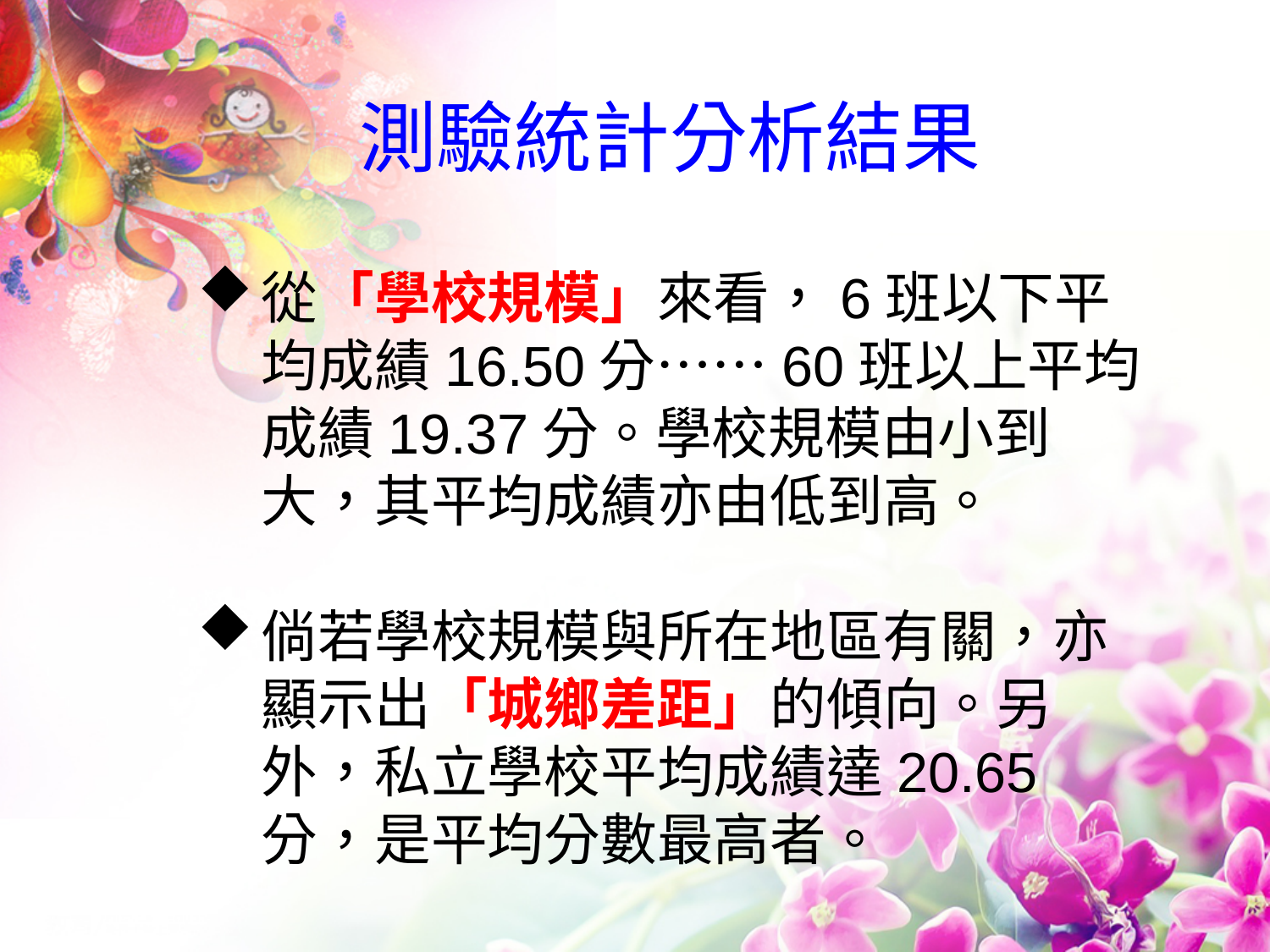

# 測驗統計分析結果
從「學校規模」來看，6班以下平均成績16.50分……60班以上平均成績19.37分。學校規模由小到大，其平均成績亦由低到高。

倘若學校規模與所在地區有關，亦顯示出「城鄉差距」的傾向。另外，私立學校平均成績達20.65分，是平均分數最高者。